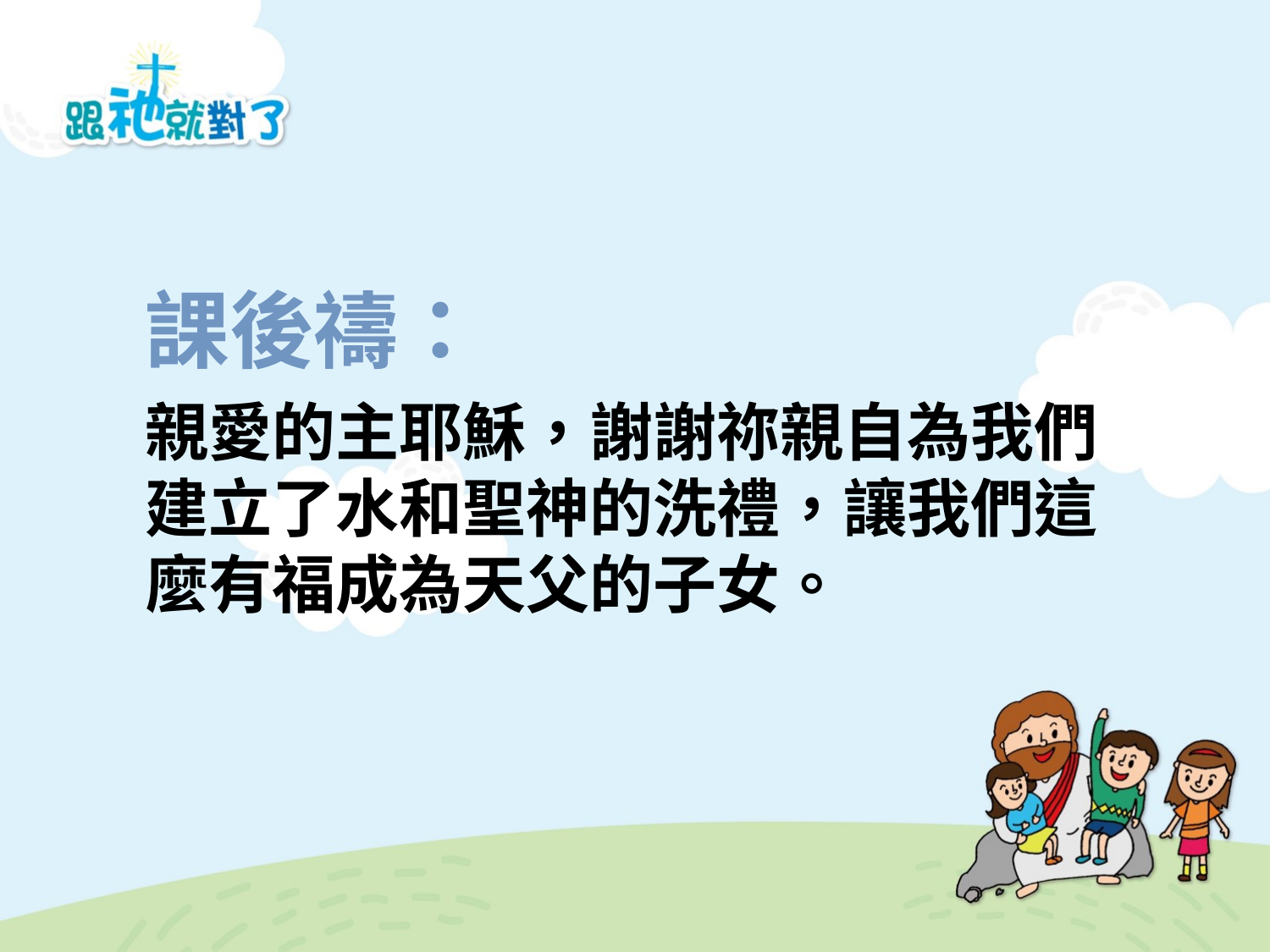

課後禱：
親愛的主耶穌，謝謝祢親自為我們建立了水和聖神的洗禮，讓我們這麼有福成為天父的子女。